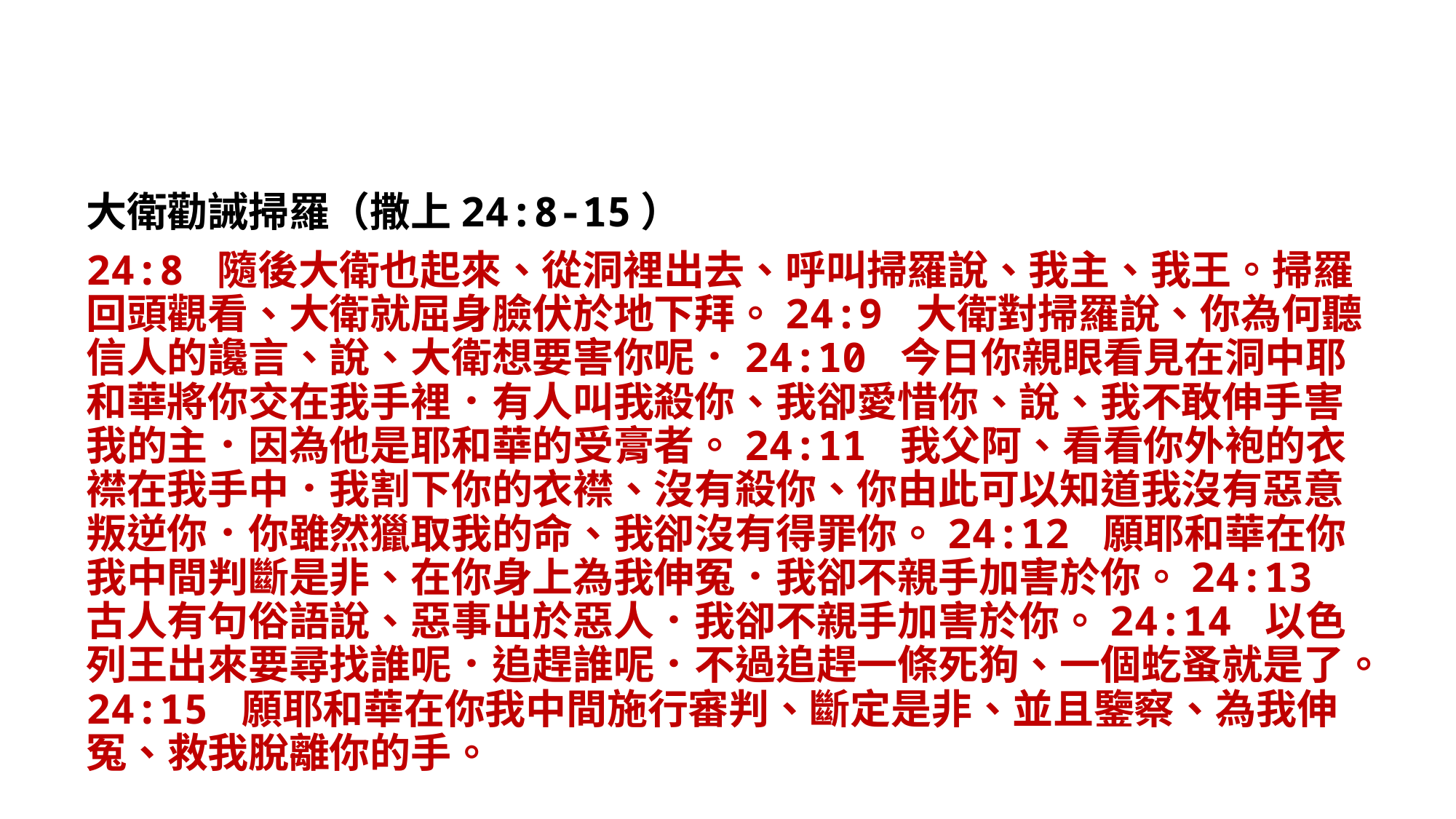

大衛勸誡掃羅（撒上24:8-15）
24:8 隨後大衛也起來、從洞裡出去、呼叫掃羅說、我主、我王。掃羅回頭觀看、大衛就屈身臉伏於地下拜。24:9 大衛對掃羅說、你為何聽信人的讒言、說、大衛想要害你呢．24:10 今日你親眼看見在洞中耶和華將你交在我手裡．有人叫我殺你、我卻愛惜你、說、我不敢伸手害我的主．因為他是耶和華的受膏者。24:11 我父阿、看看你外袍的衣襟在我手中．我割下你的衣襟、沒有殺你、你由此可以知道我沒有惡意叛逆你．你雖然獵取我的命、我卻沒有得罪你。24:12 願耶和華在你我中間判斷是非、在你身上為我伸冤．我卻不親手加害於你。24:13 古人有句俗語說、惡事出於惡人．我卻不親手加害於你。24:14 以色列王出來要尋找誰呢．追趕誰呢．不過追趕一條死狗、一個虼蚤就是了。24:15 願耶和華在你我中間施行審判、斷定是非、並且鑒察、為我伸冤、救我脫離你的手。